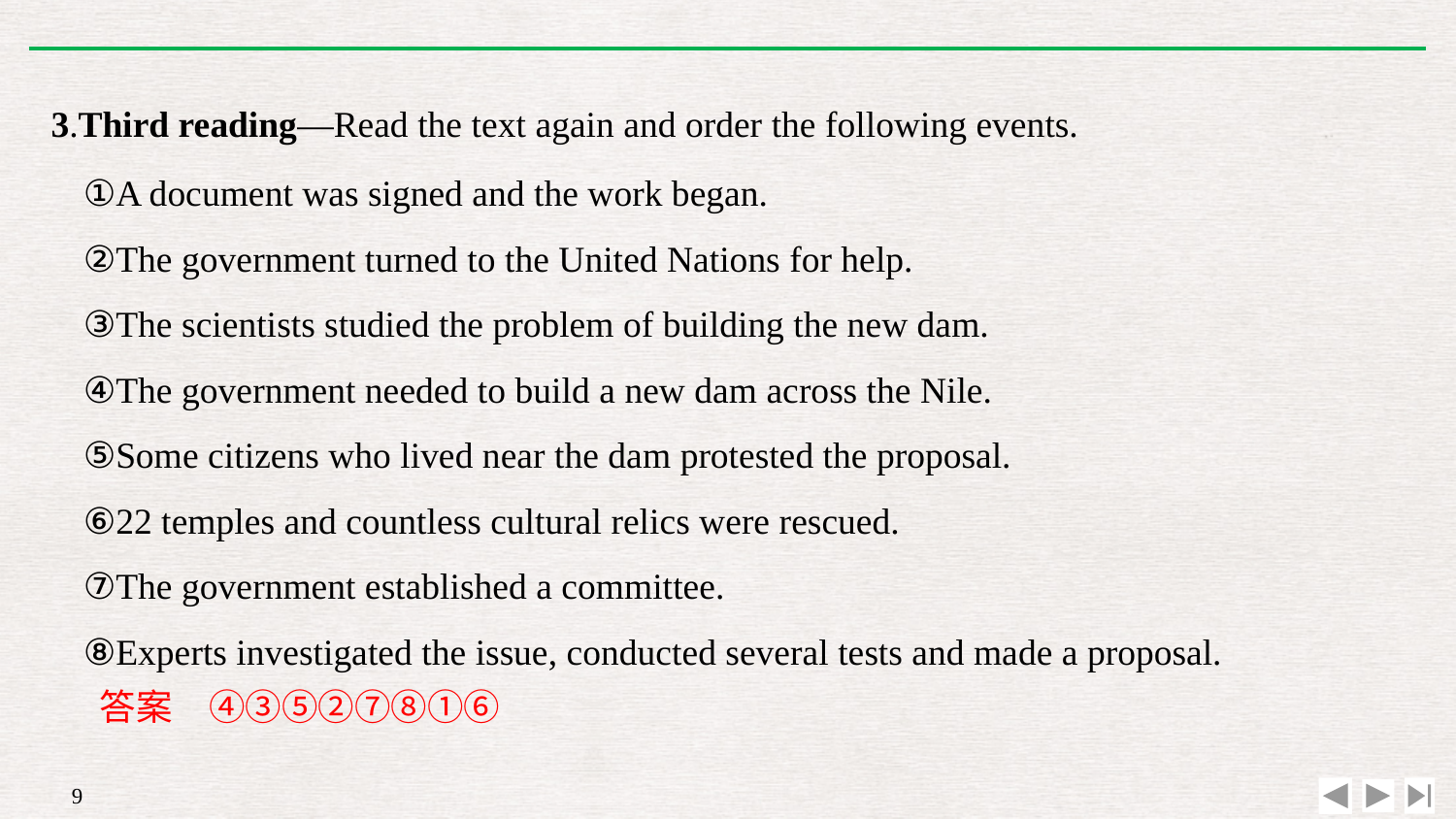

3.Third reading—Read the text again and order the following events.
①A document was signed and the work began.
②The government turned to the United Nations for help.
③The scientists studied the problem of building the new dam.
④The government needed to build a new dam across the Nile.
⑤Some citizens who lived near the dam protested the proposal.
⑥22 temples and countless cultural relics were rescued.
⑦The government established a committee.
⑧Experts investigated the issue, conducted several tests and made a proposal.
答案　④③⑤②⑦⑧①⑥